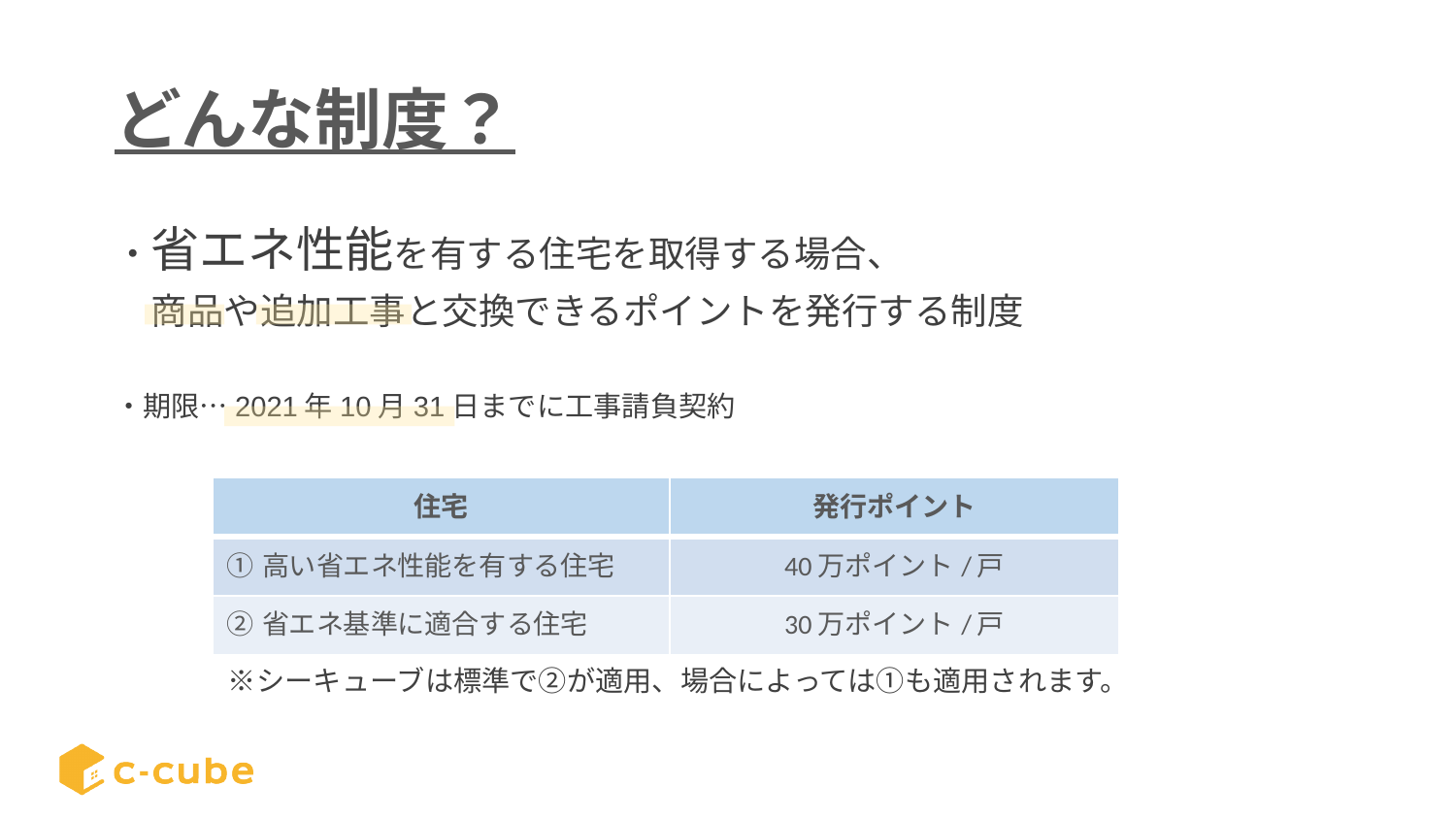

# どんな制度？
・省エネ性能を有する住宅を取得する場合、
　商品や追加工事と交換できるポイントを発行する制度

・期限…2021年10月31日までに工事請負契約

　　　　※シーキューブは標準で②が適用、場合によっては①も適用されます。

| 住宅 | 発行ポイント |
| --- | --- |
| ①高い省エネ性能を有する住宅 | 40万ポイント/戸 |
| ②省エネ基準に適合する住宅 | 30万ポイント/戸 |